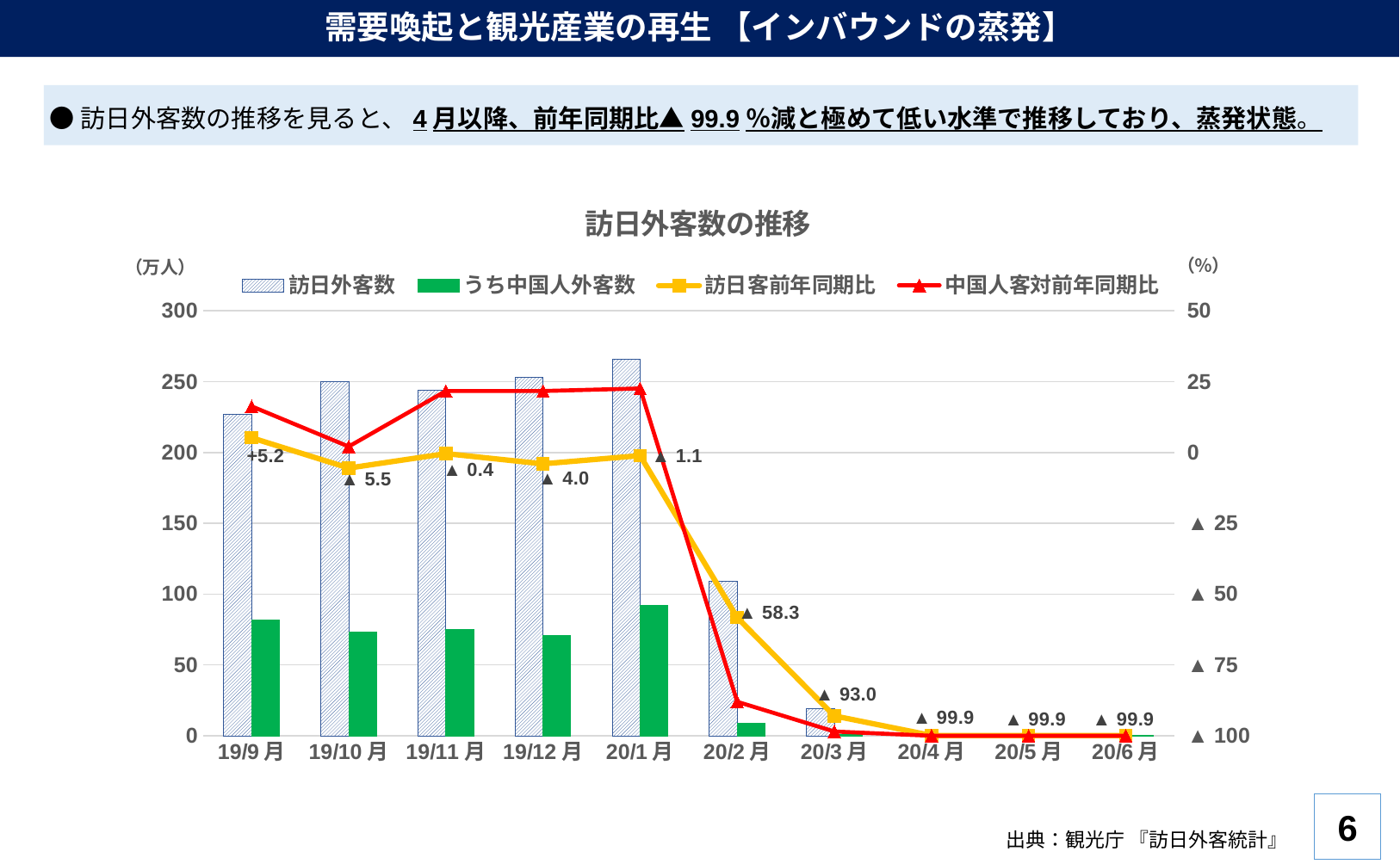

需要喚起と観光産業の再生 【インバウンドの蒸発】
 ●訪日外客数の推移を見ると、4月以降、前年同期比▲99.9％減と極めて低い水準で推移しており、蒸発状態。

### Chart: 訪日外客数の推移

| Category | 訪日外客数 | うち中国人外客数 | 訪日客前年同期比 | 中国人客対前年同期比 |
|---|---|---|---|---|
| 19/9月 | 227.0 | 82.0 | 5.2 | 16.3 |
| 19/10月 | 250.0 | 73.0 | -5.5 | 2.1 |
| 19/11月 | 244.0 | 75.0 | -0.4 | 21.7 |
| 19/12月 | 253.0 | 71.0 | -4.0 | 21.7 |
| 20/1月 | 266.0 | 92.0 | -1.1 | 22.6 |
| 20/2月 | 109.0 | 9.0 | -58.3 | -88.0 |
| 20/3月 | 19.0 | 1.0 | -93.0 | -98.5 |
| 20/4月 | 0.3 | 0.02 | -99.9 | -100.0 |
| 20/5月 | 0.2 | 0.003 | -99.9 | -100.0 |
| 20/6月 | 0.3 | 0.003 | -99.9 | -100.0 |
6
出典：観光庁 『訪日外客統計』